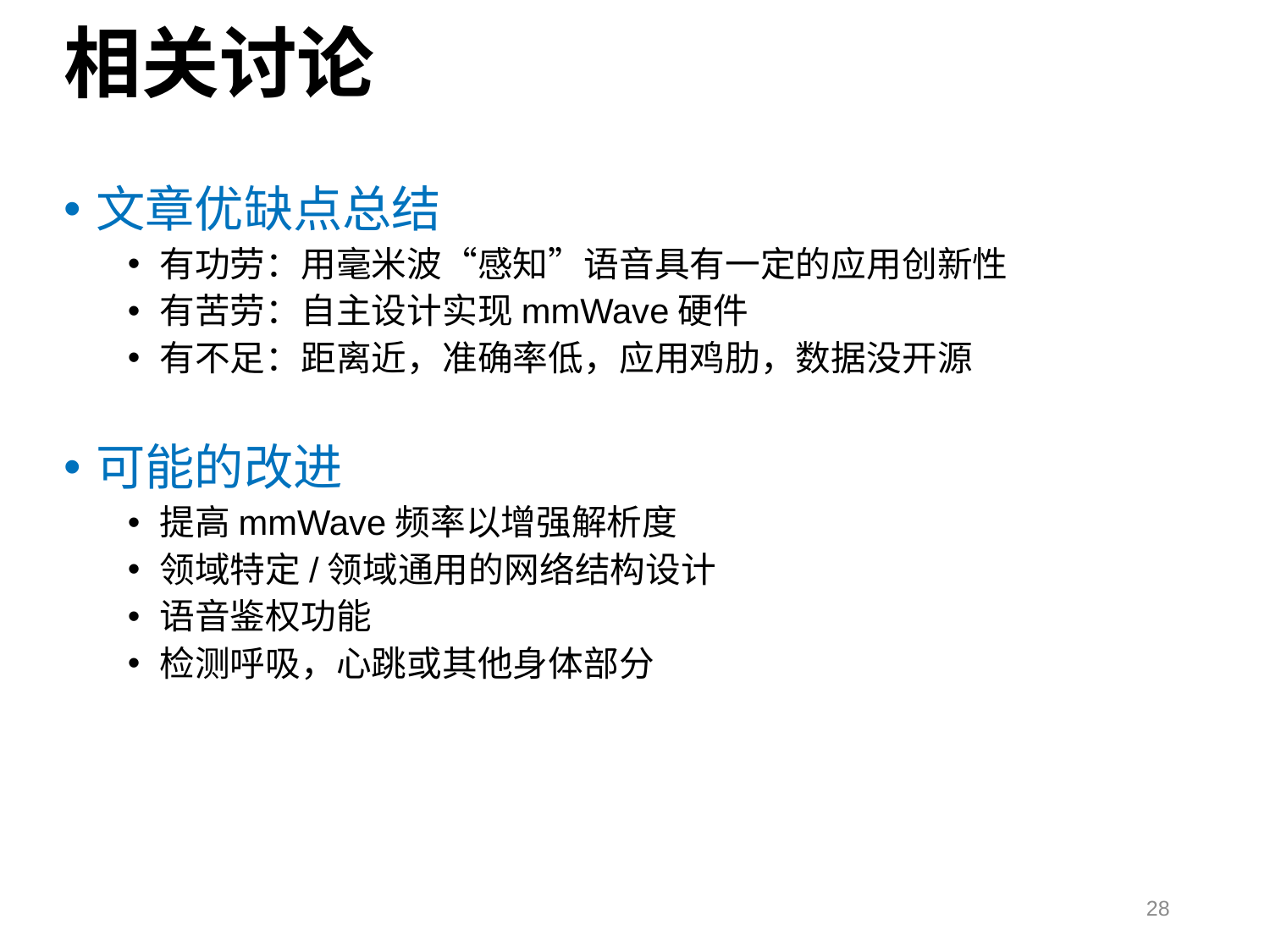

# 相关讨论
文章优缺点总结
有功劳：用毫米波“感知”语音具有一定的应用创新性
有苦劳：自主设计实现mmWave硬件
有不足：距离近，准确率低，应用鸡肋，数据没开源

可能的改进
提高mmWave频率以增强解析度
领域特定/领域通用的网络结构设计
语音鉴权功能
检测呼吸，心跳或其他身体部分
28